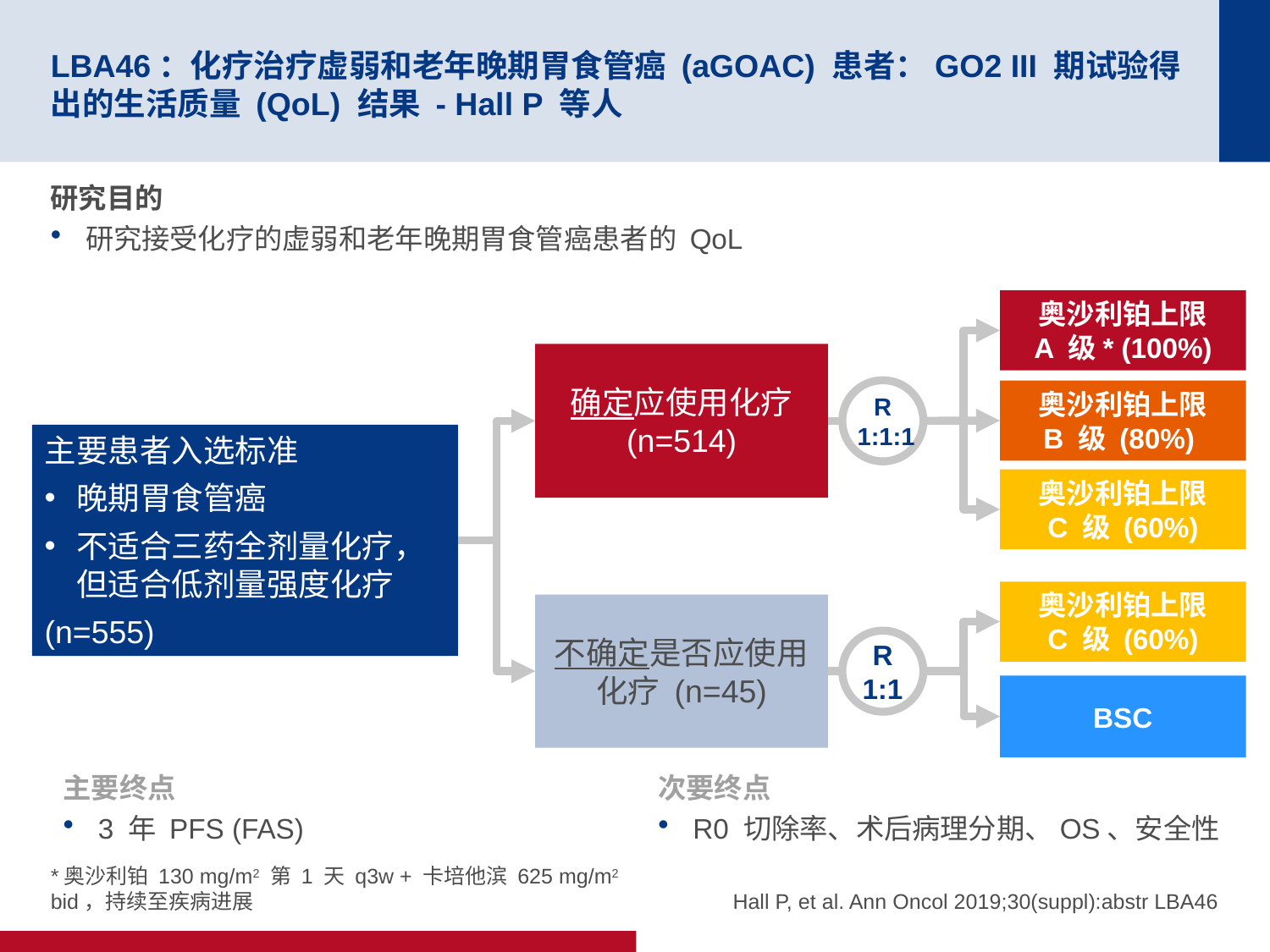

# LBA46：化疗治疗虚弱和老年晚期胃食管癌 (aGOAC) 患者：GO2 III 期试验得出的生活质量 (QoL) 结果 - Hall P 等人
研究目的
研究接受化疗的虚弱和老年晚期胃食管癌患者的 QoL
奥沙利铂上限
A 级* (100%)
确定应使用化疗 (n=514)
R
 1:1:1
奥沙利铂上限
B 级 (80%)
主要患者入选标准
晚期胃食管癌
不适合三药全剂量化疗，但适合低剂量强度化疗
(n=555)
奥沙利铂上限
C 级 (60%)
奥沙利铂上限
C 级 (60%)
不确定是否应使用化疗 (n=45)
R
1:1
BSC
主要终点
3 年 PFS (FAS)
次要终点
R0 切除率、术后病理分期、OS、安全性
*奥沙利铂 130 mg/m2 第 1 天 q3w + 卡培他滨 625 mg/m2 bid，持续至疾病进展
Hall P, et al. Ann Oncol 2019;30(suppl):abstr LBA46